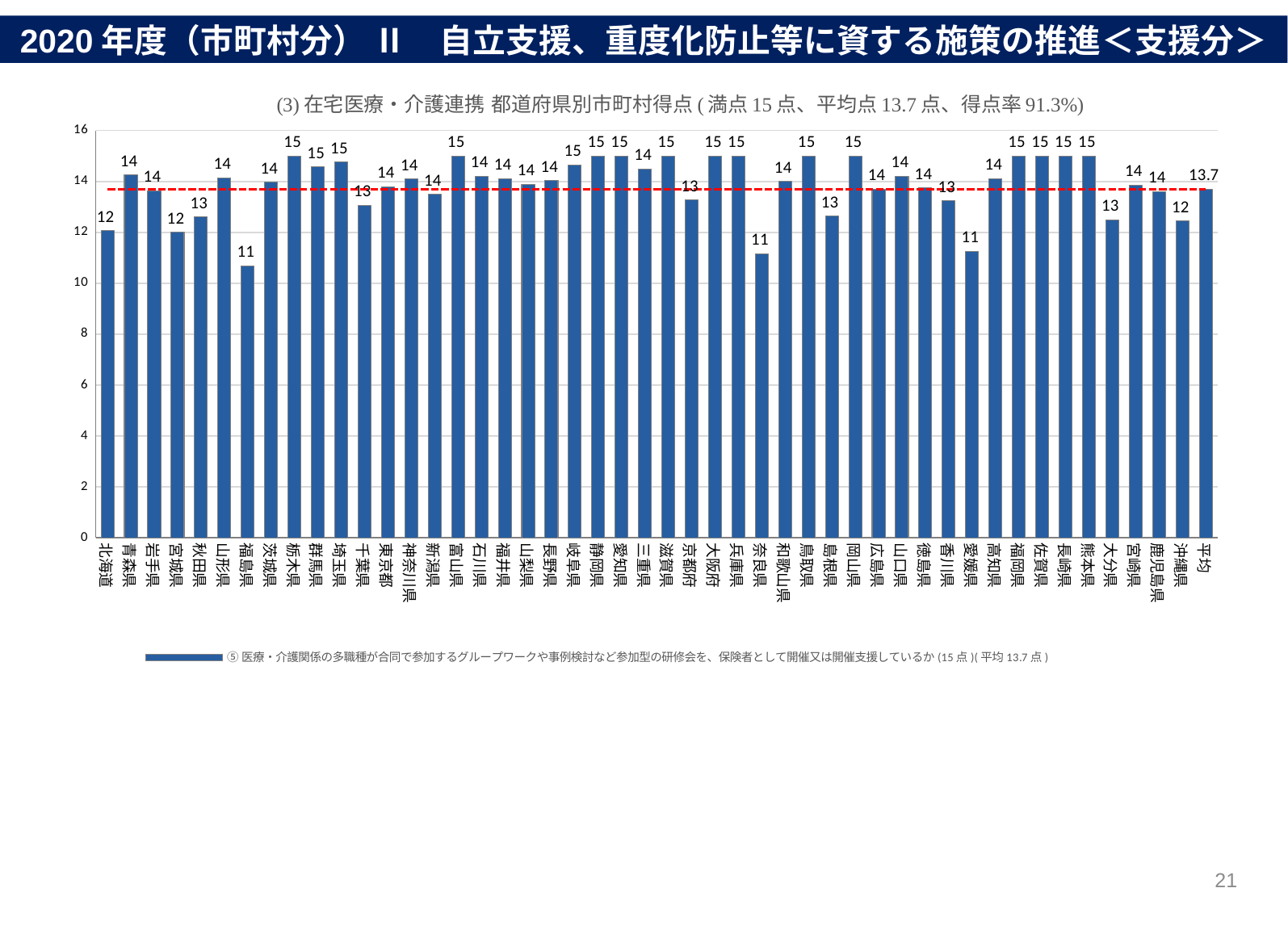

2020年度（市町村分） Ⅱ　自立支援、重度化防止等に資する施策の推進＜支援分＞

### Chart

| Category | ⑤医療・介護関係の多職種が合同で参加するグループワークや事例検討など参加型の研修会を、保険者として開催又は開催支援しているか(15点)(平均13.7点) | 合計 | 平均 |
|---|---|---|---|
| 北海道 | 12.067039106145252 | 12.067039106145252 | 13.699023549684089 |
| 青森県 | 14.25 | 14.25 | 13.699023549684089 |
| 岩手県 | 13.636363636363637 | 13.636363636363637 | 13.699023549684089 |
| 宮城県 | 12.0 | 12.0 | 13.699023549684089 |
| 秋田県 | 12.6 | 12.6 | 13.699023549684089 |
| 山形県 | 14.142857142857142 | 14.142857142857142 | 13.699023549684089 |
| 福島県 | 10.677966101694915 | 10.677966101694915 | 13.699023549684089 |
| 茨城県 | 13.977272727272727 | 13.977272727272727 | 13.699023549684089 |
| 栃木県 | 15.0 | 15.0 | 13.699023549684089 |
| 群馬県 | 14.571428571428571 | 14.571428571428571 | 13.699023549684089 |
| 埼玉県 | 14.761904761904763 | 14.761904761904763 | 13.699023549684089 |
| 千葉県 | 13.055555555555555 | 13.055555555555555 | 13.699023549684089 |
| 東京都 | 13.790322580645162 | 13.790322580645162 | 13.699023549684089 |
| 神奈川県 | 14.090909090909092 | 14.090909090909092 | 13.699023549684089 |
| 新潟県 | 13.5 | 13.5 | 13.699023549684089 |
| 富山県 | 15.0 | 15.0 | 13.699023549684089 |
| 石川県 | 14.210526315789474 | 14.210526315789474 | 13.699023549684089 |
| 福井県 | 14.117647058823529 | 14.117647058823529 | 13.699023549684089 |
| 山梨県 | 13.88888888888889 | 13.88888888888889 | 13.699023549684089 |
| 長野県 | 14.025974025974026 | 14.025974025974026 | 13.699023549684089 |
| 岐阜県 | 14.642857142857142 | 14.642857142857142 | 13.699023549684089 |
| 静岡県 | 15.0 | 15.0 | 13.699023549684089 |
| 愛知県 | 15.0 | 15.0 | 13.699023549684089 |
| 三重県 | 14.482758620689655 | 14.482758620689655 | 13.699023549684089 |
| 滋賀県 | 15.0 | 15.0 | 13.699023549684089 |
| 京都府 | 13.26923076923077 | 13.26923076923077 | 13.699023549684089 |
| 大阪府 | 15.0 | 15.0 | 13.699023549684089 |
| 兵庫県 | 15.0 | 15.0 | 13.699023549684089 |
| 奈良県 | 11.153846153846153 | 11.153846153846153 | 13.699023549684089 |
| 和歌山県 | 14.0 | 14.0 | 13.699023549684089 |
| 鳥取県 | 15.0 | 15.0 | 13.699023549684089 |
| 島根県 | 12.631578947368421 | 12.631578947368421 | 13.699023549684089 |
| 岡山県 | 15.0 | 15.0 | 13.699023549684089 |
| 広島県 | 13.695652173913043 | 13.695652173913043 | 13.699023549684089 |
| 山口県 | 14.210526315789474 | 14.210526315789474 | 13.699023549684089 |
| 徳島県 | 13.75 | 13.75 | 13.699023549684089 |
| 香川県 | 13.235294117647058 | 13.235294117647058 | 13.699023549684089 |
| 愛媛県 | 11.25 | 11.25 | 13.699023549684089 |
| 高知県 | 14.117647058823529 | 14.117647058823529 | 13.699023549684089 |
| 福岡県 | 15.0 | 15.0 | 13.699023549684089 |
| 佐賀県 | 15.0 | 15.0 | 13.699023549684089 |
| 長崎県 | 15.0 | 15.0 | 13.699023549684089 |
| 熊本県 | 15.0 | 15.0 | 13.699023549684089 |
| 大分県 | 12.5 | 12.5 | 13.699023549684089 |
| 宮崎県 | 13.846153846153847 | 13.846153846153847 | 13.699023549684089 |
| 鹿児島県 | 13.604651162790697 | 13.604651162790697 | 13.699023549684089 |
| 沖縄県 | 12.439024390243903 | 12.439024390243903 | 13.699023549684089 |
| 平均 | 13.699023549684089 | 13.699023549684089 | 13.699023549684089 |
21